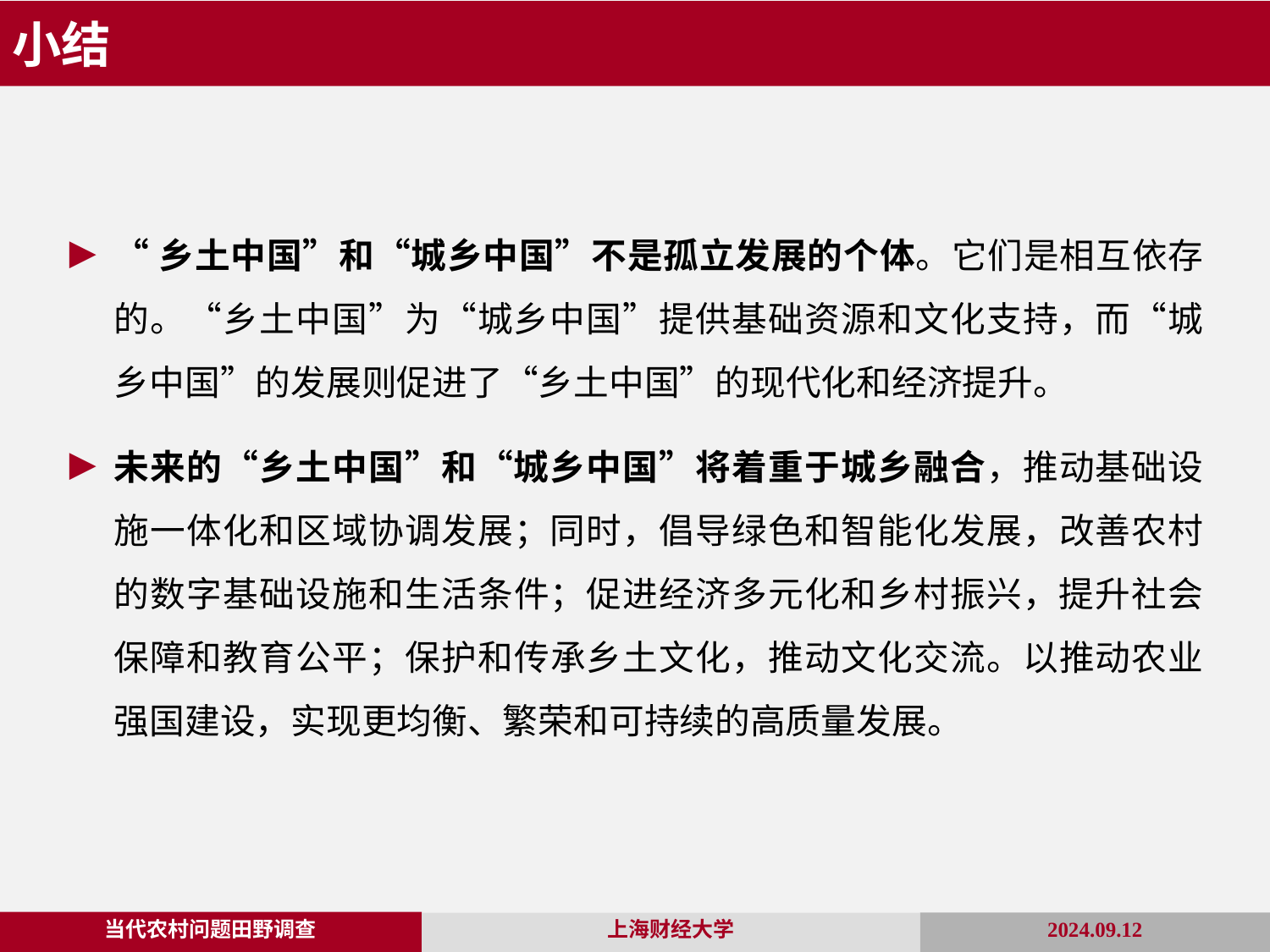

小结
“乡土中国”和“城乡中国”不是孤立发展的个体。它们是相互依存的。“乡土中国”为“城乡中国”提供基础资源和文化支持，而“城乡中国”的发展则促进了“乡土中国”的现代化和经济提升。
未来的“乡土中国”和“城乡中国”将着重于城乡融合，推动基础设施一体化和区域协调发展；同时，倡导绿色和智能化发展，改善农村的数字基础设施和生活条件；促进经济多元化和乡村振兴，提升社会保障和教育公平；保护和传承乡土文化，推动文化交流。以推动农业强国建设，实现更均衡、繁荣和可持续的高质量发展。
当代农村问题田野调查
2024.09.12
上海财经大学